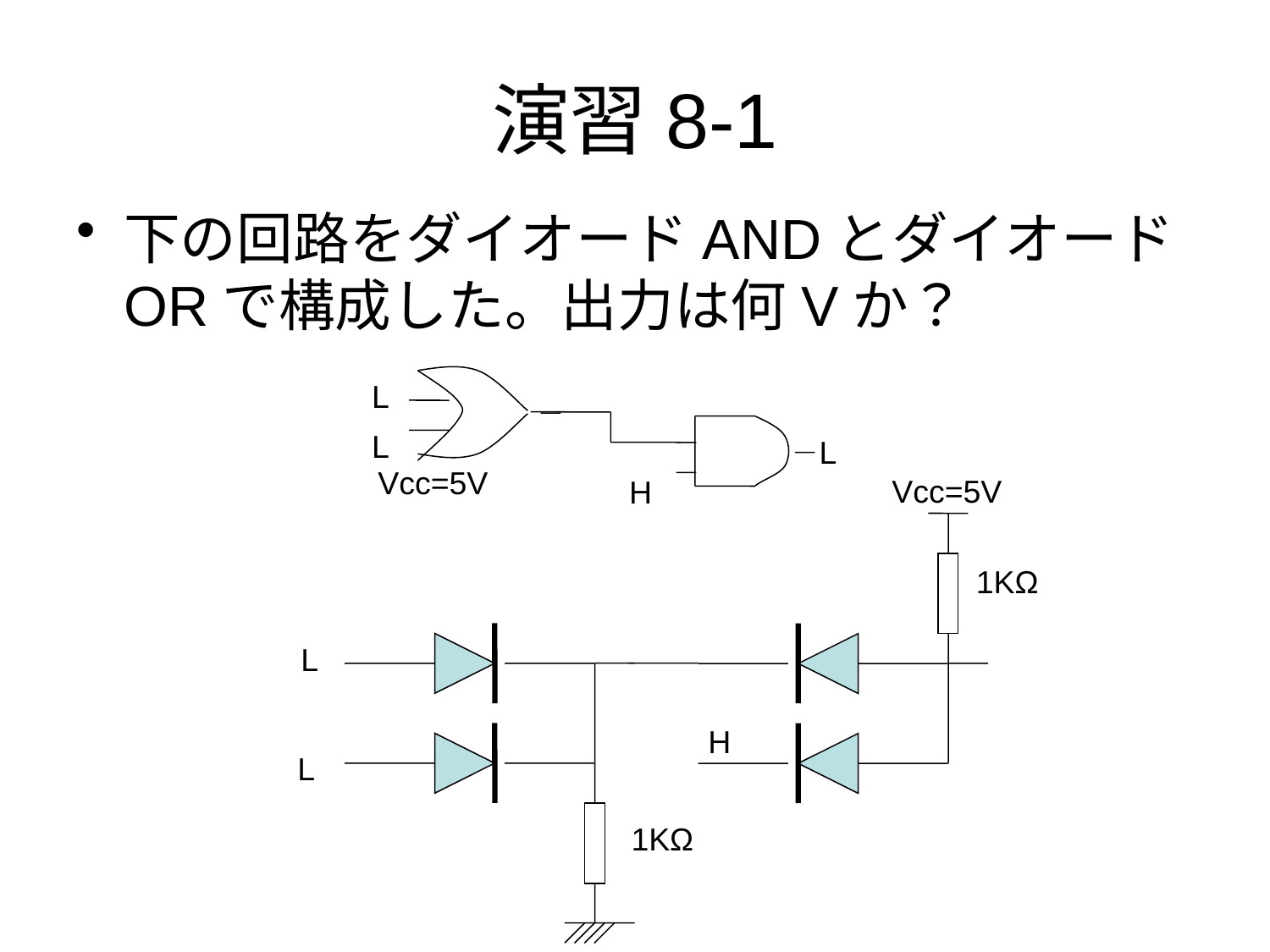

# 演習8-1
下の回路をダイオードANDとダイオードORで構成した。出力は何Vか？

L

L
L

Vcc=5V
Vcc=5V
H

1KΩ

L

H

L

1KΩ